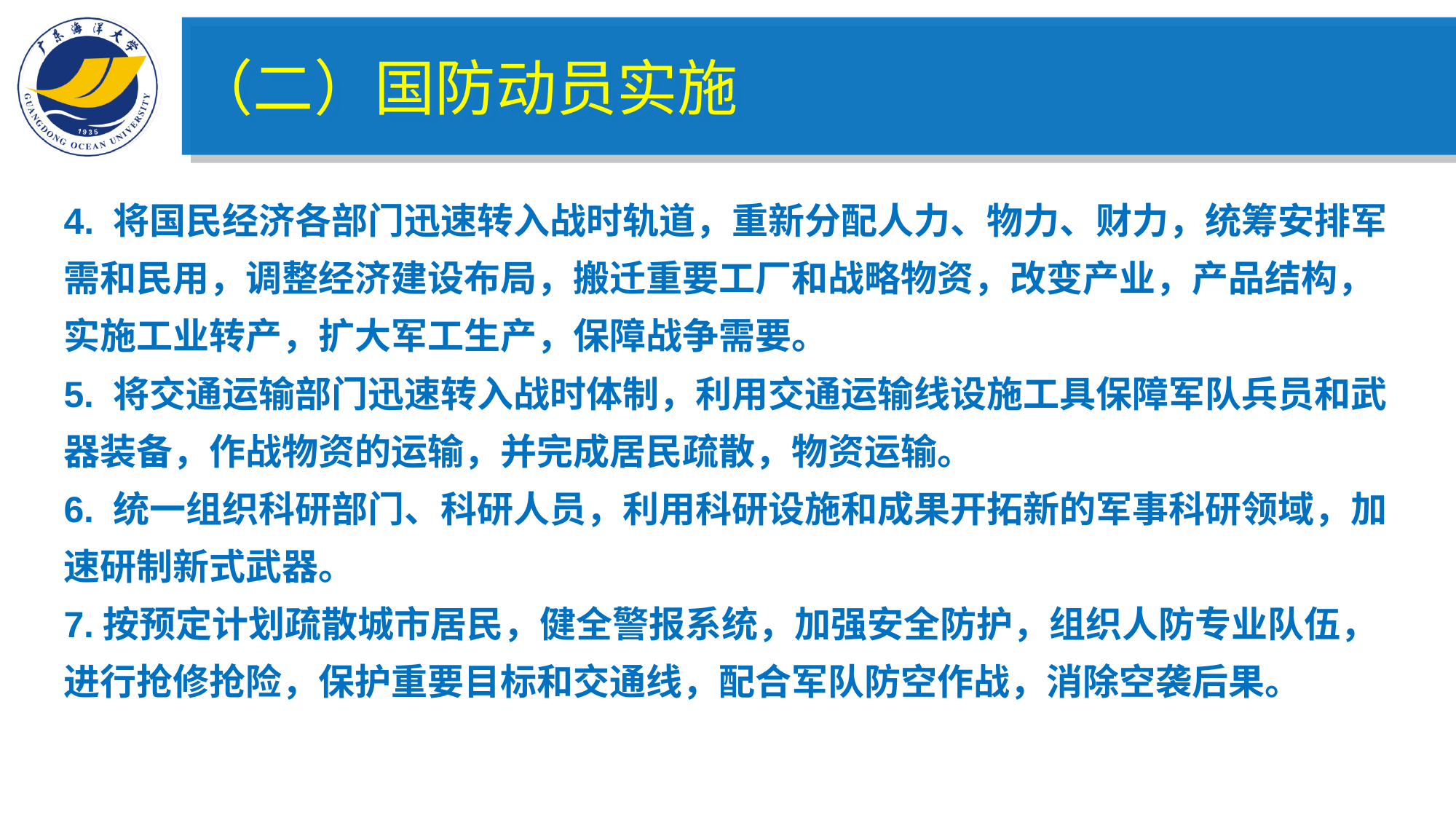

（二）国防动员实施
4. 将国民经济各部门迅速转入战时轨道，重新分配人力、物力、财力，统筹安排军需和民用，调整经济建设布局，搬迁重要工厂和战略物资，改变产业，产品结构，实施工业转产，扩大军工生产，保障战争需要。
5. 将交通运输部门迅速转入战时体制，利用交通运输线设施工具保障军队兵员和武器装备，作战物资的运输，并完成居民疏散，物资运输。
6. 统一组织科研部门、科研人员，利用科研设施和成果开拓新的军事科研领域，加速研制新式武器。
7.按预定计划疏散城市居民，健全警报系统，加强安全防护，组织人防专业队伍，进行抢修抢险，保护重要目标和交通线，配合军队防空作战，消除空袭后果。